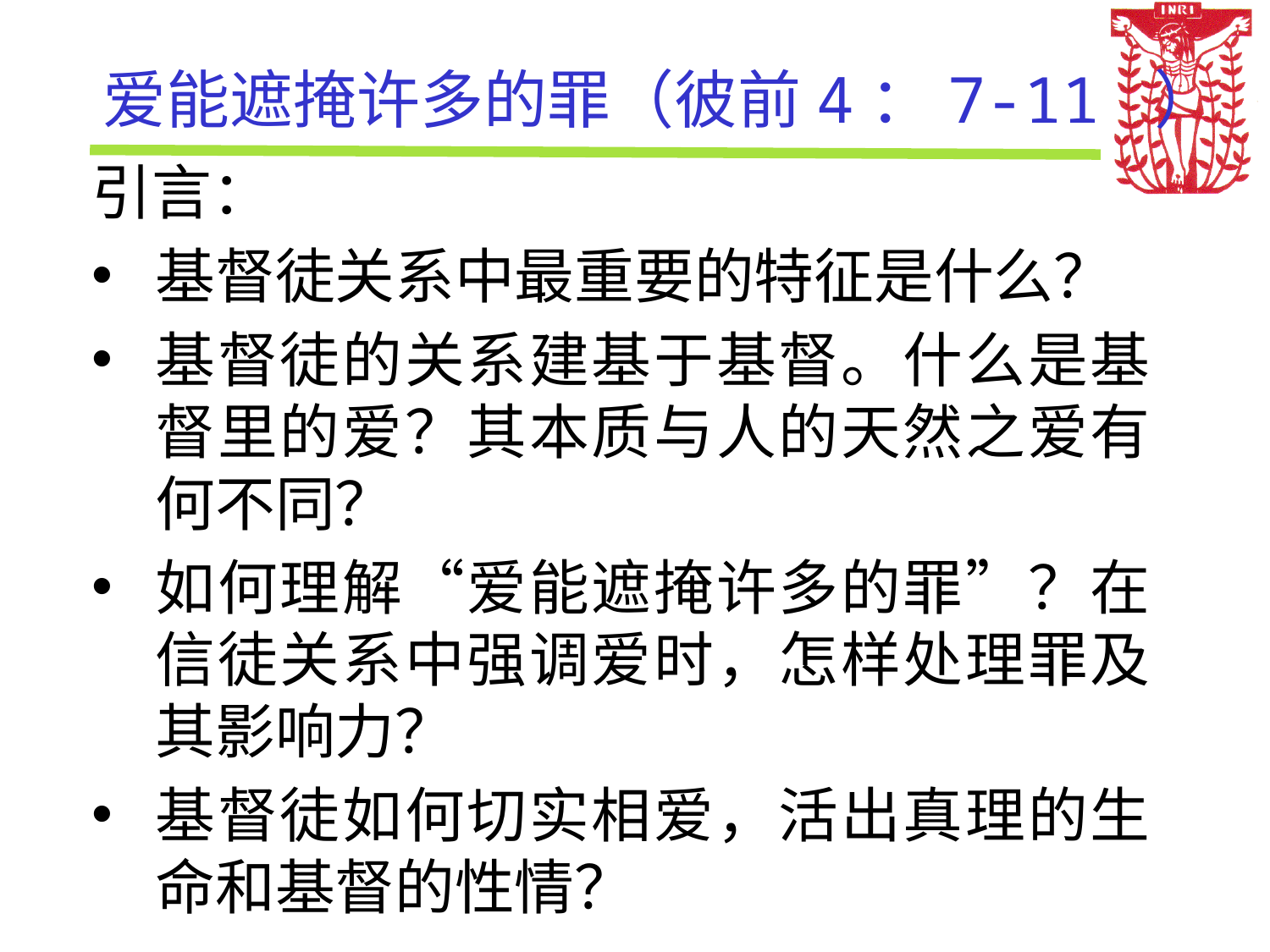

# 爱能遮掩许多的罪（彼前4：7-11 ）
引言：
基督徒关系中最重要的特征是什么？
基督徒的关系建基于基督。什么是基督里的爱？其本质与人的天然之爱有何不同？
如何理解“爱能遮掩许多的罪”？在信徒关系中强调爱时，怎样处理罪及其影响力？
基督徒如何切实相爱，活出真理的生命和基督的性情？